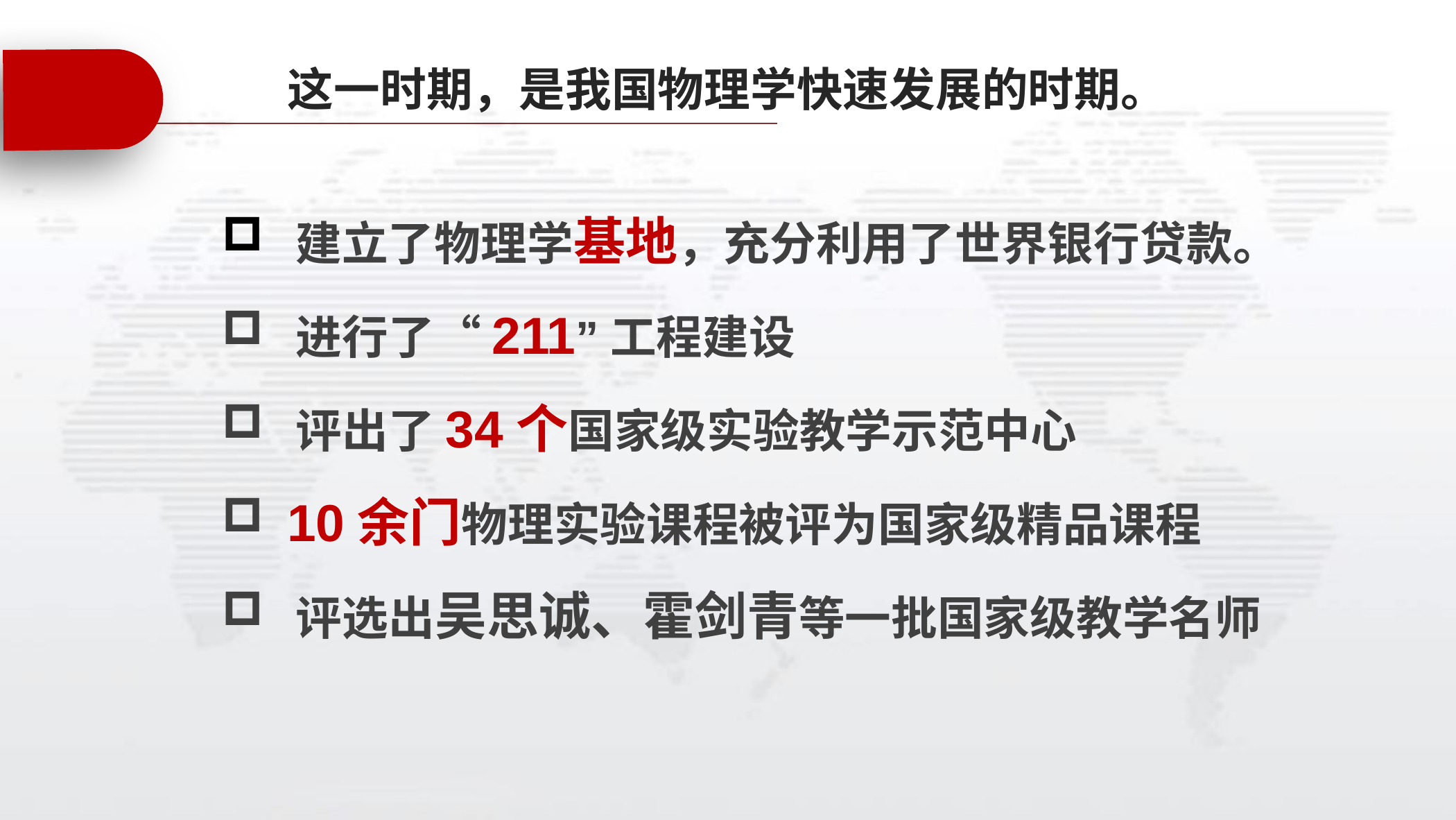

这一时期，是我国物理学快速发展的时期。
 建立了物理学基地，充分利用了世界银行贷款。
 进行了“211”工程建设
 评出了34个国家级实验教学示范中心
 10余门物理实验课程被评为国家级精品课程
 评选出吴思诚、霍剑青等一批国家级教学名师